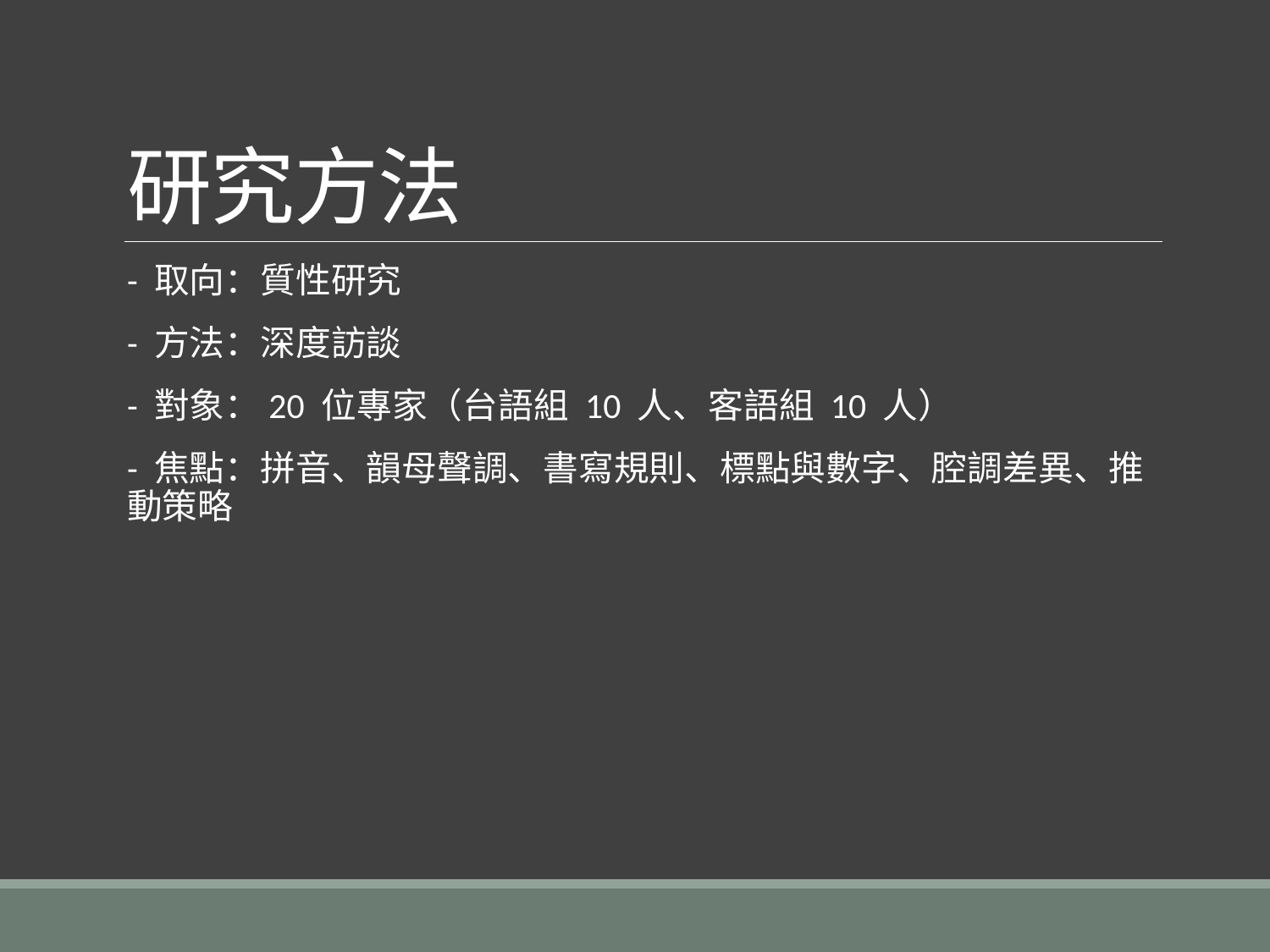

# 研究方法
- 取向：質性研究
- 方法：深度訪談
- 對象：20 位專家（台語組 10 人、客語組 10 人）
- 焦點：拼音、韻母聲調、書寫規則、標點與數字、腔調差異、推動策略